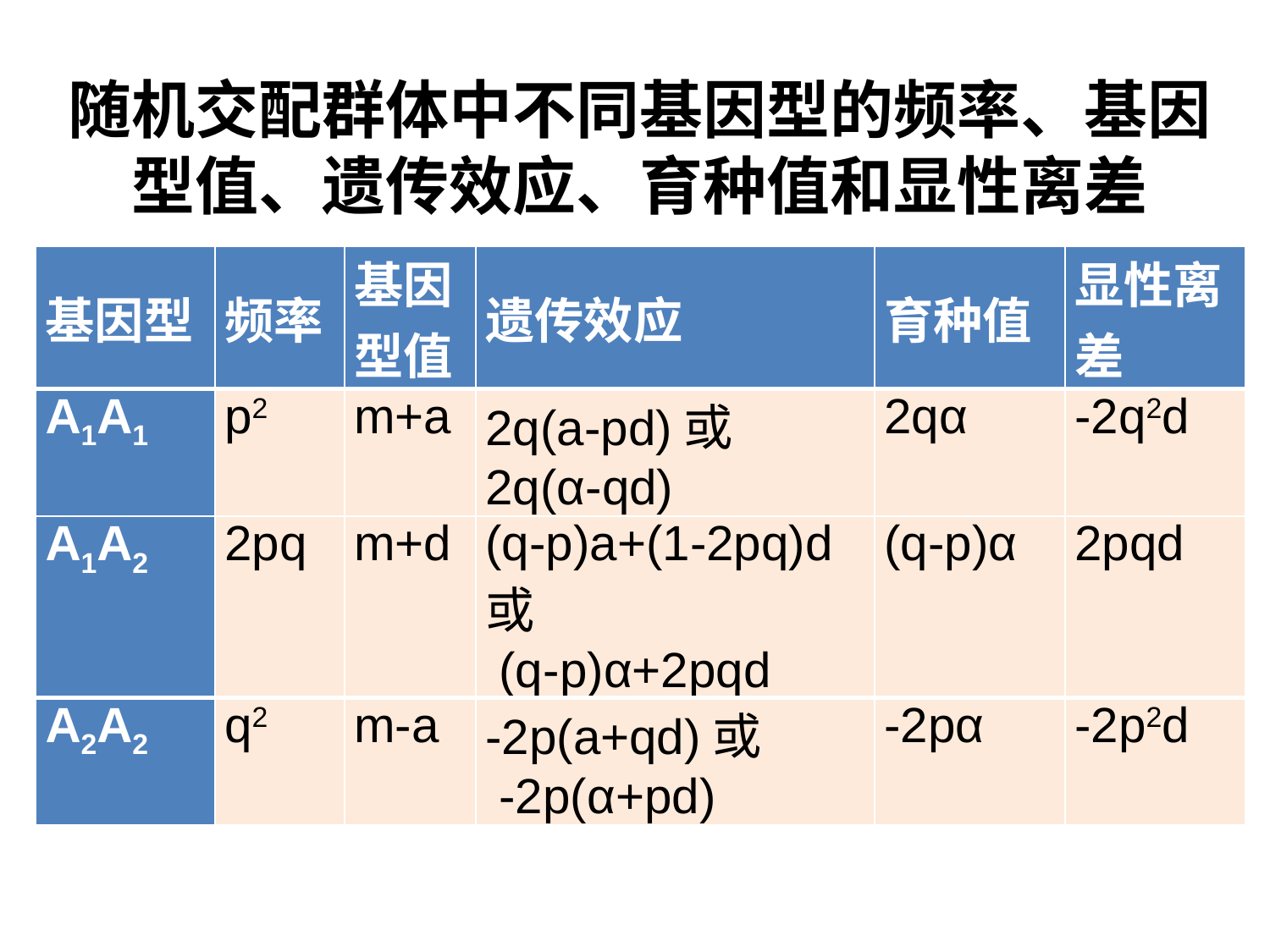

# 随机交配群体中不同基因型的频率、基因型值、遗传效应、育种值和显性离差
| 基因型 | 频率 | 基因型值 | 遗传效应 | 育种值 | 显性离差 |
| --- | --- | --- | --- | --- | --- |
| A1A1 | p2 | m+a | 2q(a-pd)或 2q(α-qd) | 2qα | -2q2d |
| A1A2 | 2pq | m+d | (q-p)a+(1-2pq)d或 (q-p)α+2pqd | (q-p)α | 2pqd |
| A2A2 | q2 | m-a | -2p(a+qd)或 -2p(α+pd) | -2pα | -2p2d |